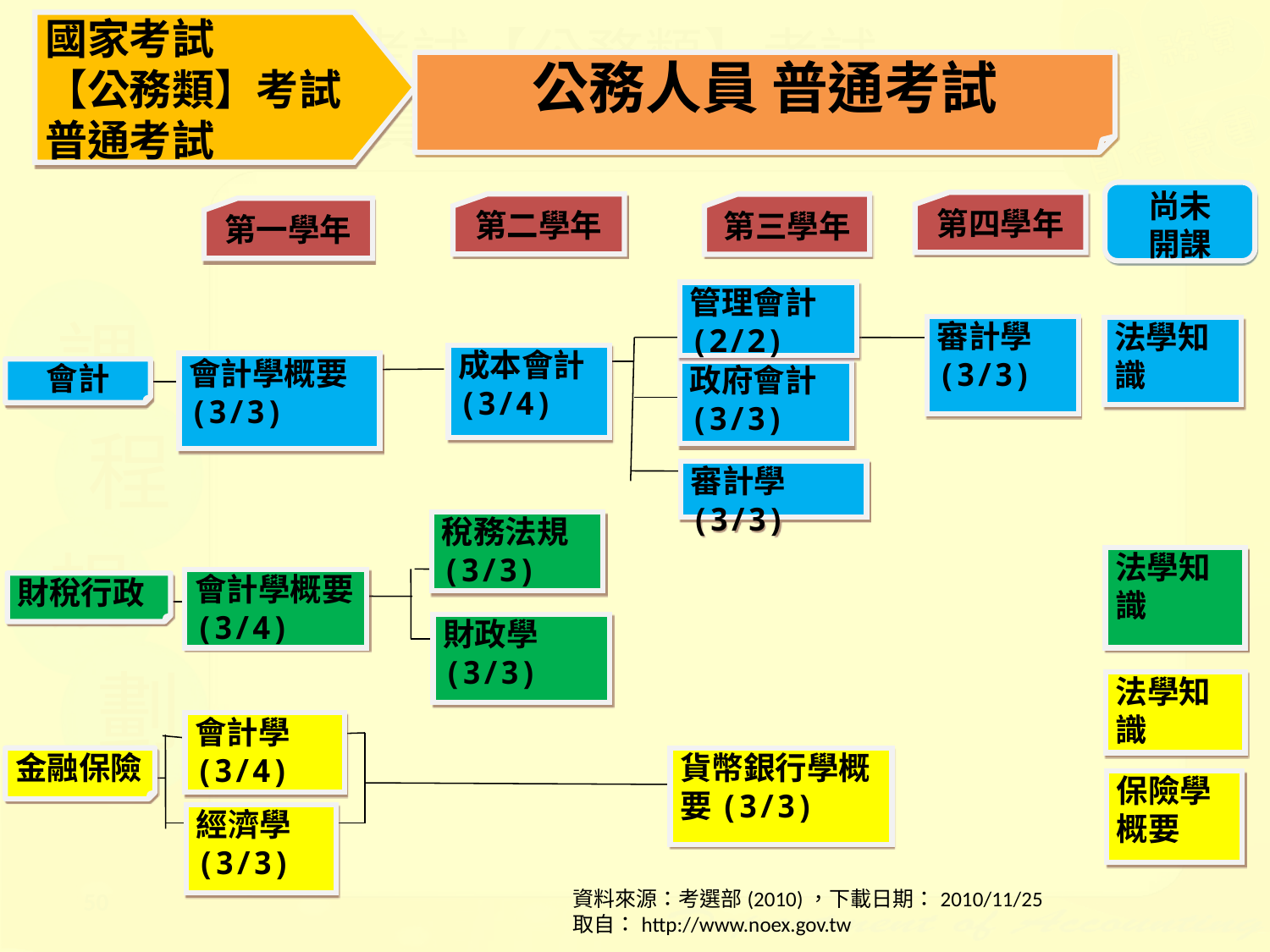

國家考試
【公務類】考試
普通考試
公務人員 普通考試
尚未
開課
第四學年
第二學年
第三學年
第一學年
管理會計(2/2)
審計學(3/3)
法學知識
成本會計(3/4)
會計學概要(3/3)
會計
政府會計(3/3)
審計學(3/3)
資料來源：考選部(2010)，下載日期：2010/11/25
取自：http://www.noex.gov.tw
稅務法規(3/3)
法學知識
會計學概要(3/4)
財稅行政
財政學(3/3)
法學知識
會計學(3/4)
金融保險
貨幣銀行學概要(3/3)
保險學概要
經濟學(3/3)
(四)國家考試【公務類】考試
	公務人員 普通考試 三級
課
程
規
劃
50